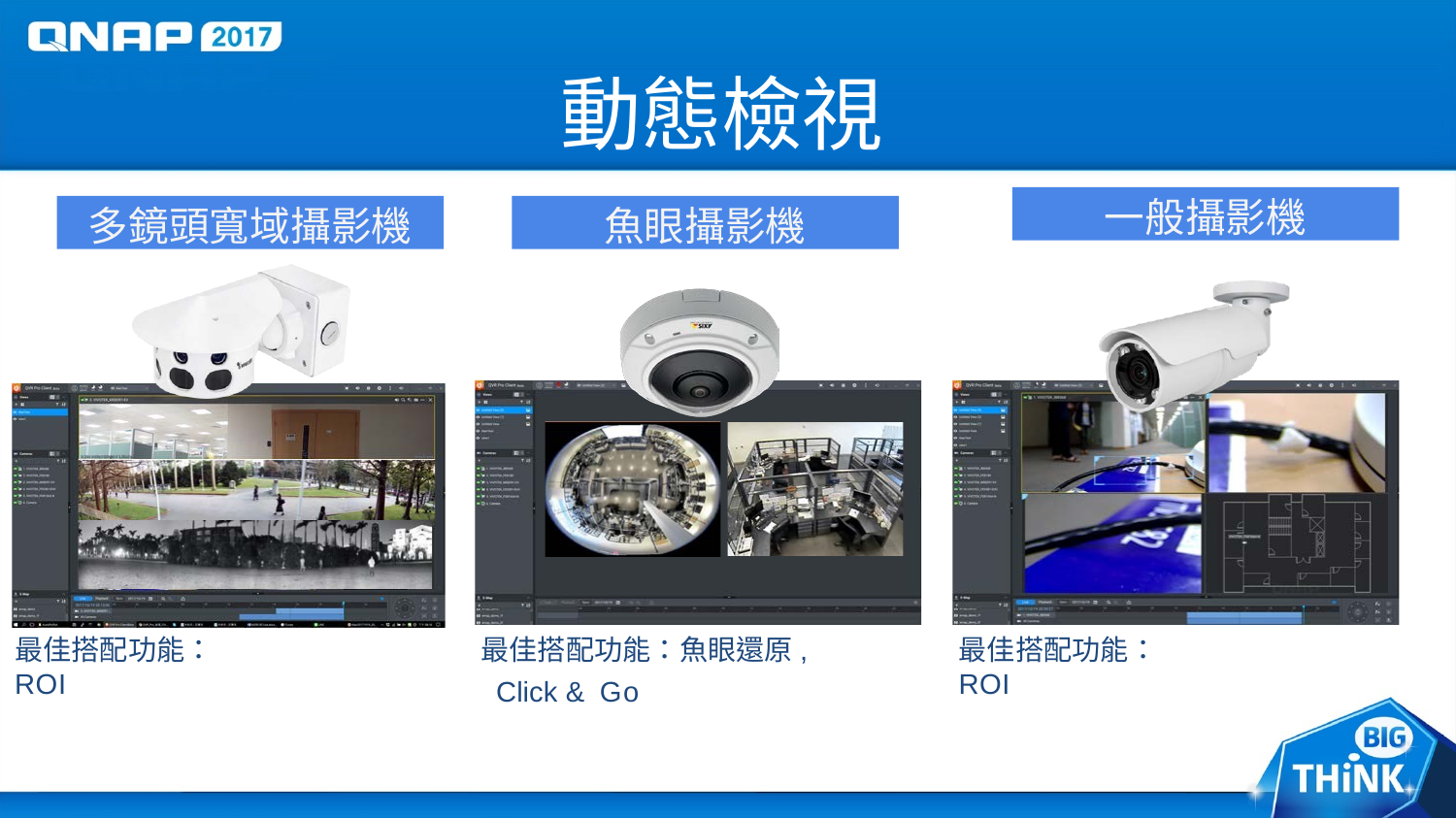

# 動態檢視
一般攝影機
多鏡頭寬域攝影機
魚眼攝影機

最佳搭配功能：魚眼還原,  Click & Go
最佳搭配功能：ROI
最佳搭配功能：ROI